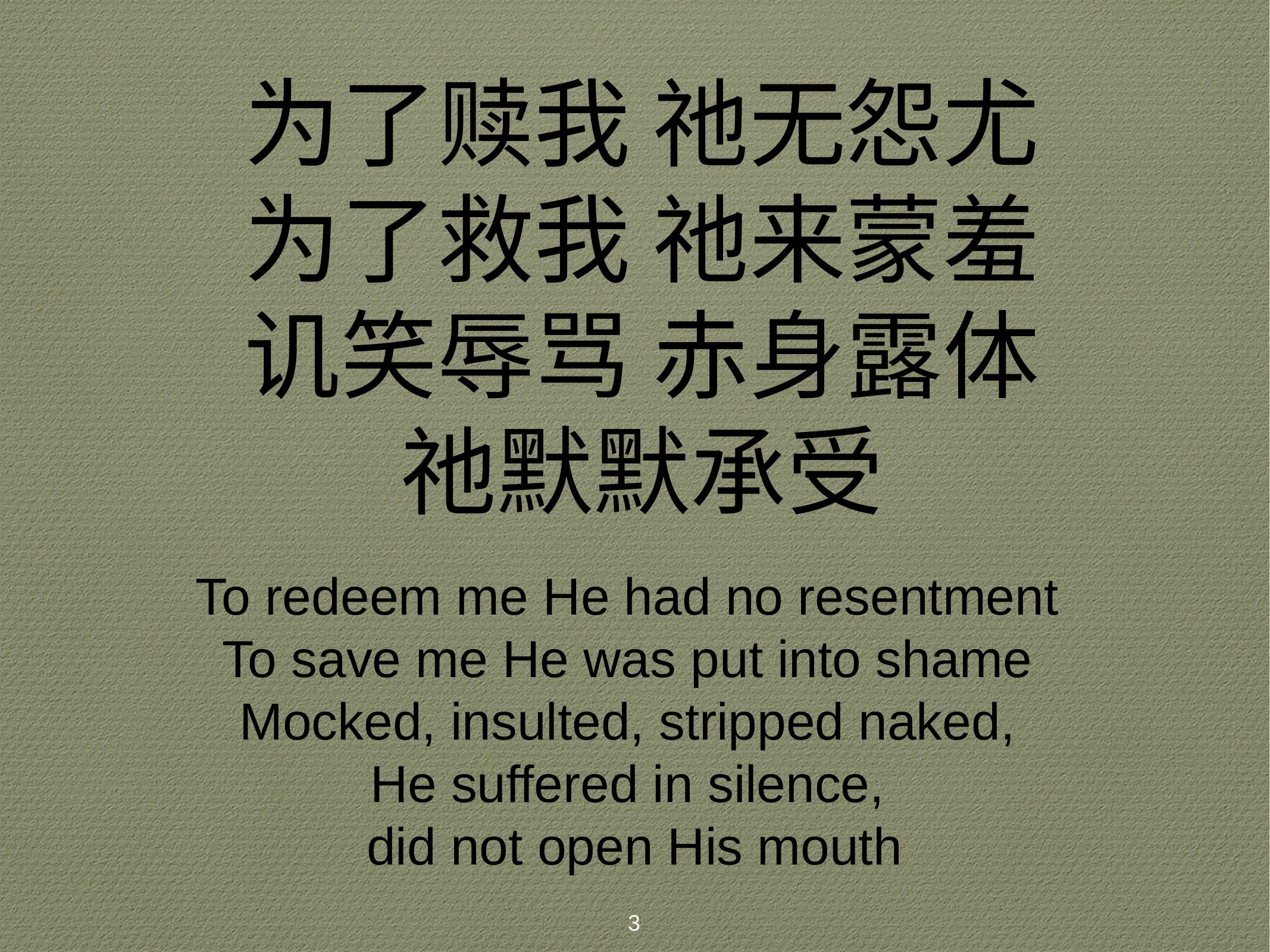

# 为了赎我 祂无怨尤
为了救我 祂来蒙羞
讥笑辱骂 赤身露体
祂默默承受
To redeem me He had no resentment
To save me He was put into shame
Mocked, insulted, stripped naked,
He suffered in silence,
did not open His mouth
3